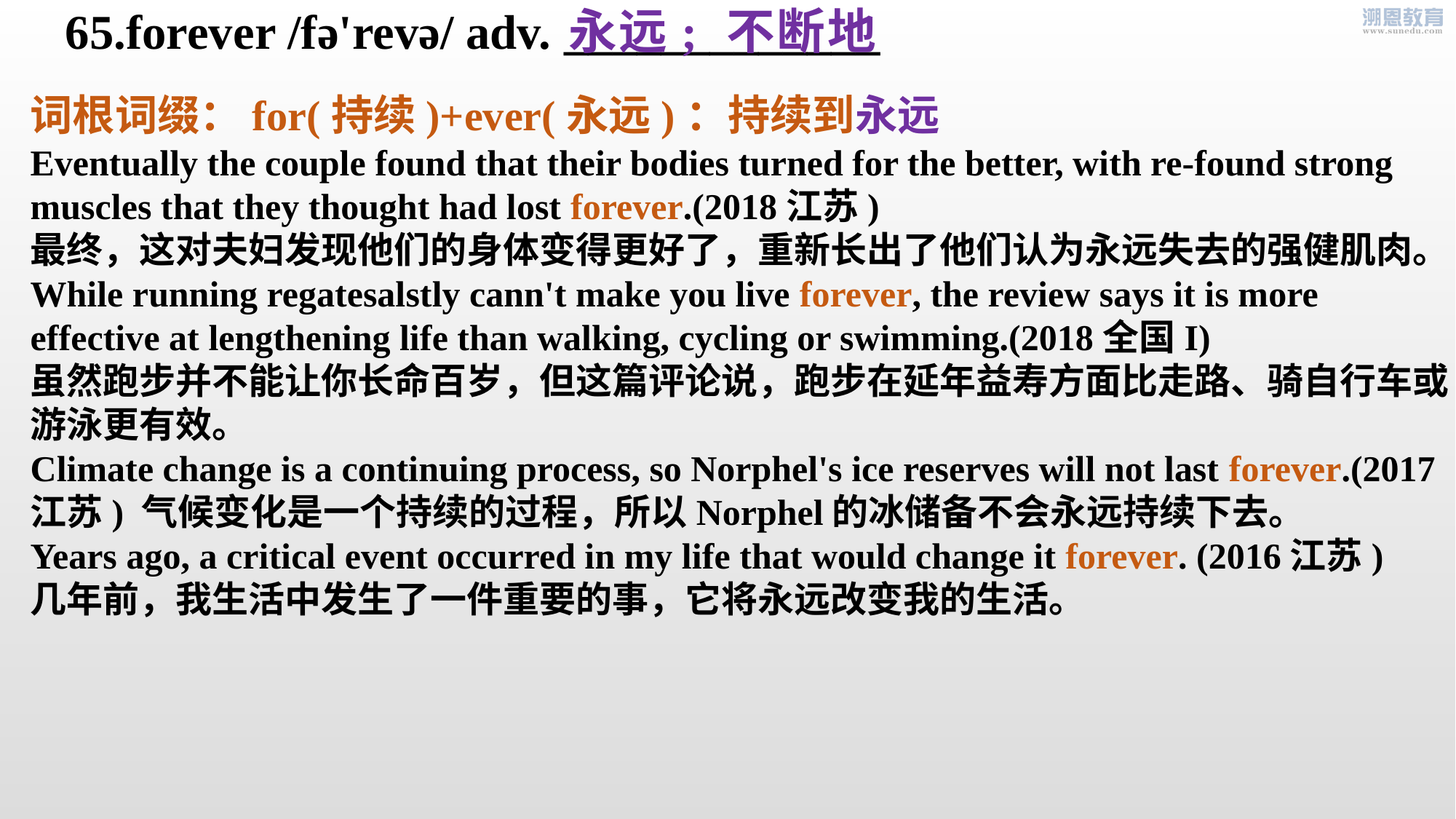

65.forever /fə'revə/ adv. _____________
永远; 不断地
词根词缀：for(持续)+ever(永远)：持续到永远
Eventually the couple found that their bodies turned for the better, with re-found strong muscles that they thought had lost forever.(2018江苏)
最终，这对夫妇发现他们的身体变得更好了，重新长出了他们认为永远失去的强健肌肉。
While running regatesalstly cann't make you live forever, the review says it is more effective at lengthening life than walking, cycling or swimming.(2018全国I)
虽然跑步并不能让你长命百岁，但这篇评论说，跑步在延年益寿方面比走路、骑自行车或游泳更有效。
Climate change is a continuing process, so Norphel's ice reserves will not last forever.(2017江苏) 气候变化是一个持续的过程，所以Norphel的冰储备不会永远持续下去。
Years ago, a critical event occurred in my life that would change it forever. (2016江苏)
几年前，我生活中发生了一件重要的事，它将永远改变我的生活。